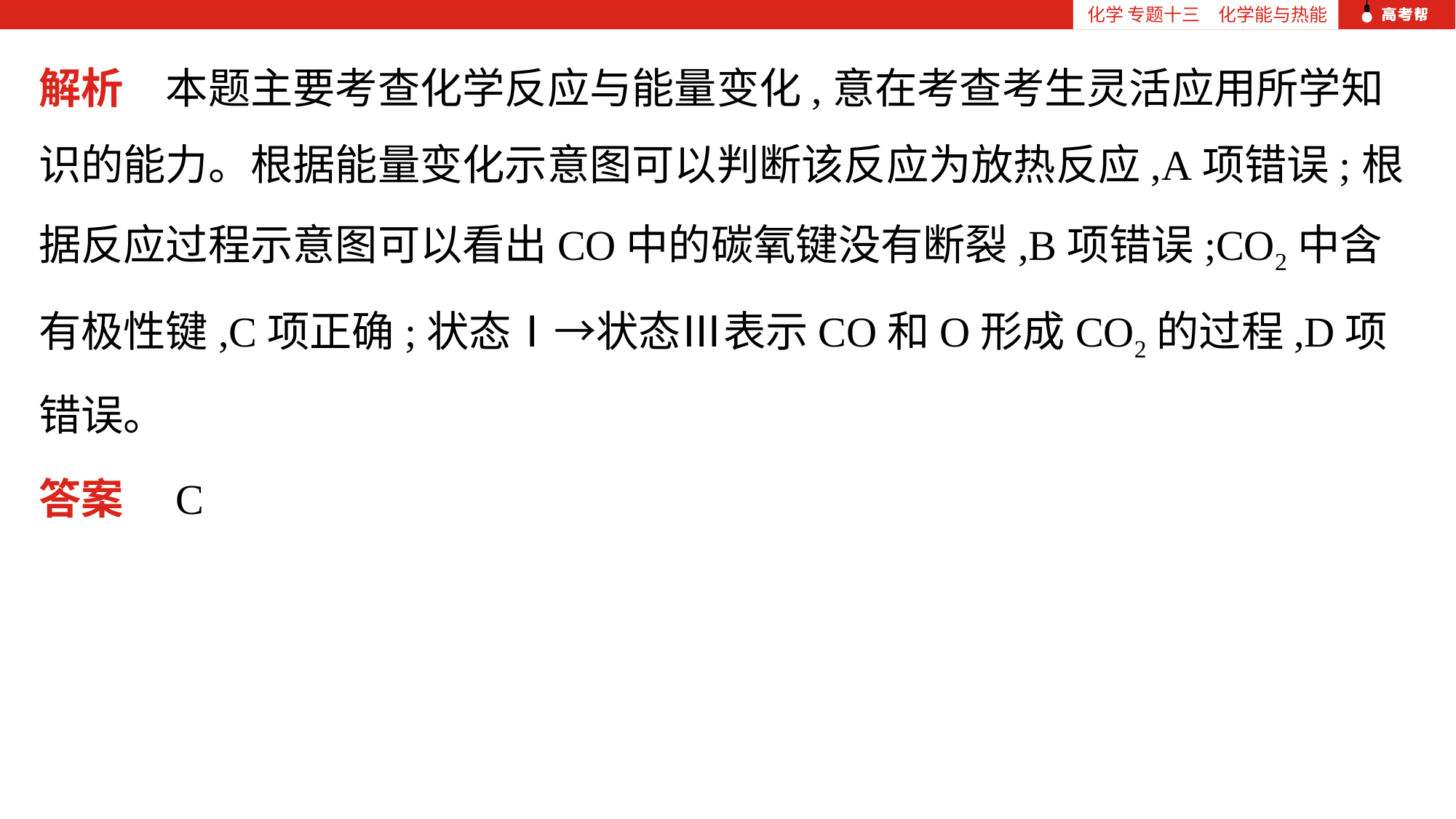

化学 专题十三　化学能与热能

解析　本题主要考查化学反应与能量变化,意在考查考生灵活应用所学知识的能力。根据能量变化示意图可以判断该反应为放热反应,A项错误;根据反应过程示意图可以看出CO中的碳氧键没有断裂,B项错误;CO2中含有极性键,C项正确;状态Ⅰ→状态Ⅲ表示CO和O形成CO2的过程,D项错误。

答案　C